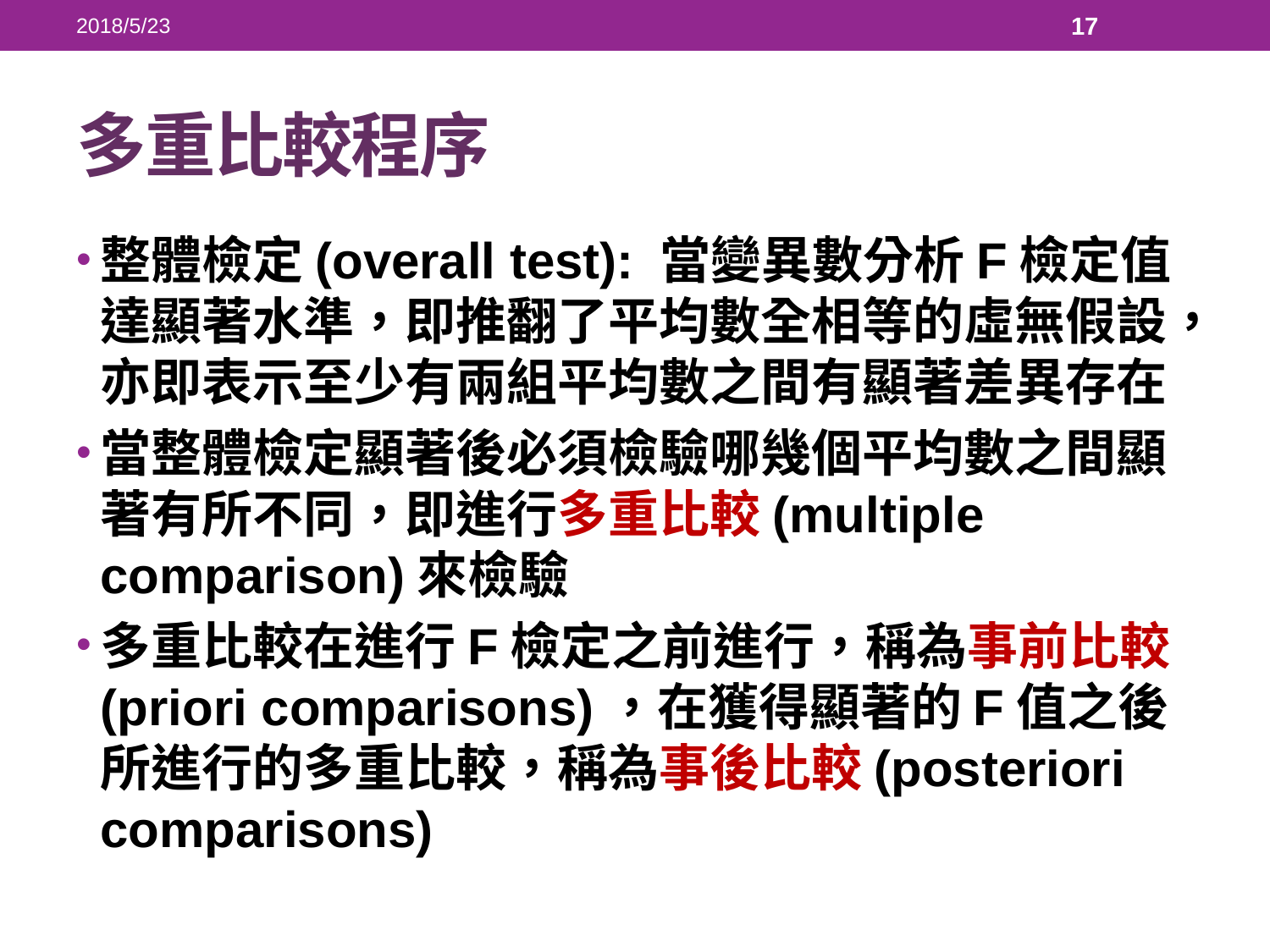

2018/5/23
17
# 多重比較程序
整體檢定(overall test): 當變異數分析F檢定值達顯著水準，即推翻了平均數全相等的虛無假設，亦即表示至少有兩組平均數之間有顯著差異存在
當整體檢定顯著後必須檢驗哪幾個平均數之間顯著有所不同，即進行多重比較(multiple comparison)來檢驗
多重比較在進行F檢定之前進行，稱為事前比較(priori comparisons)，在獲得顯著的F值之後所進行的多重比較，稱為事後比較(posteriori comparisons)